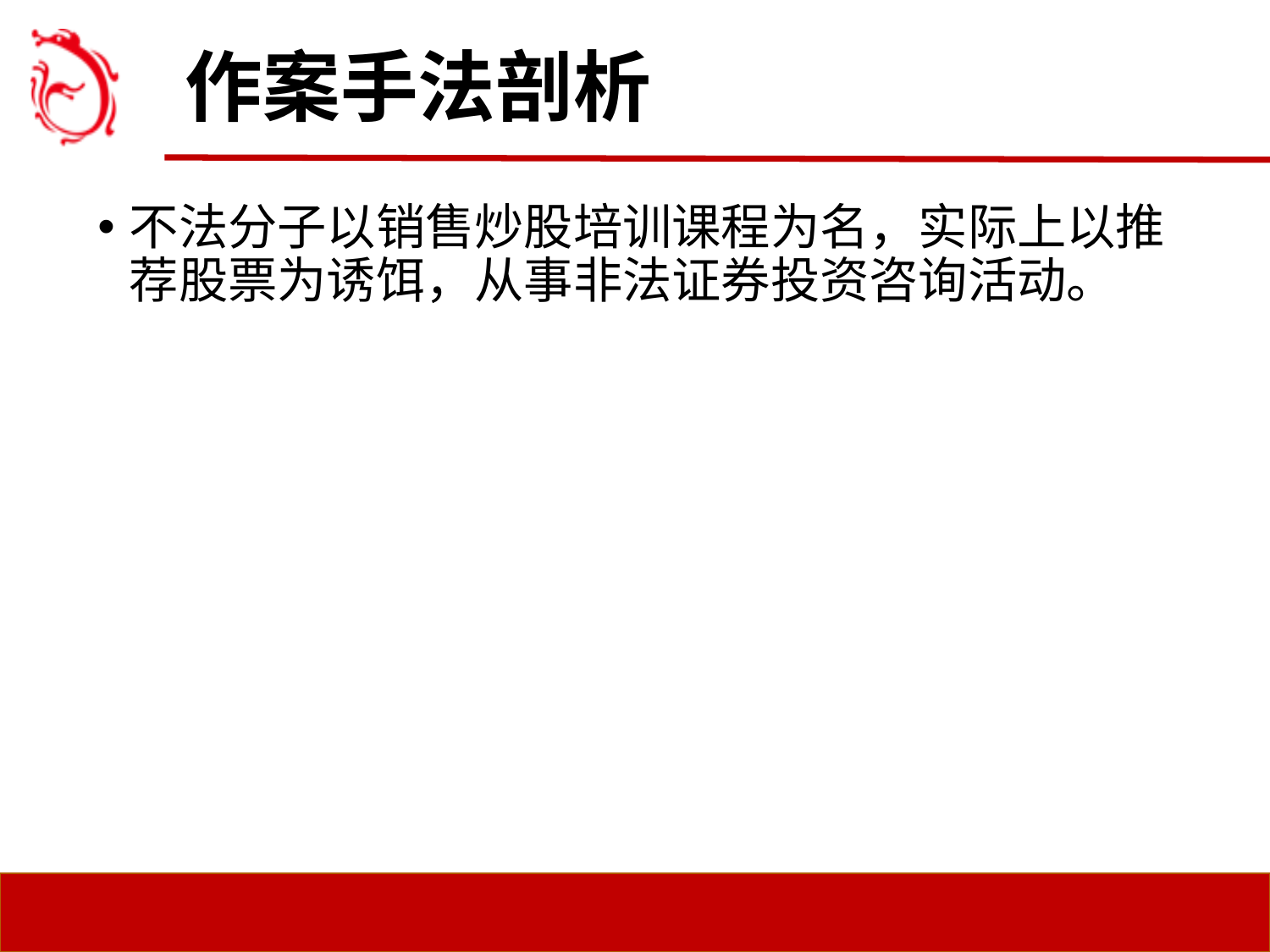

# 作案手法剖析
不法分子以销售炒股培训课程为名，实际上以推荐股票为诱饵，从事非法证券投资咨询活动。